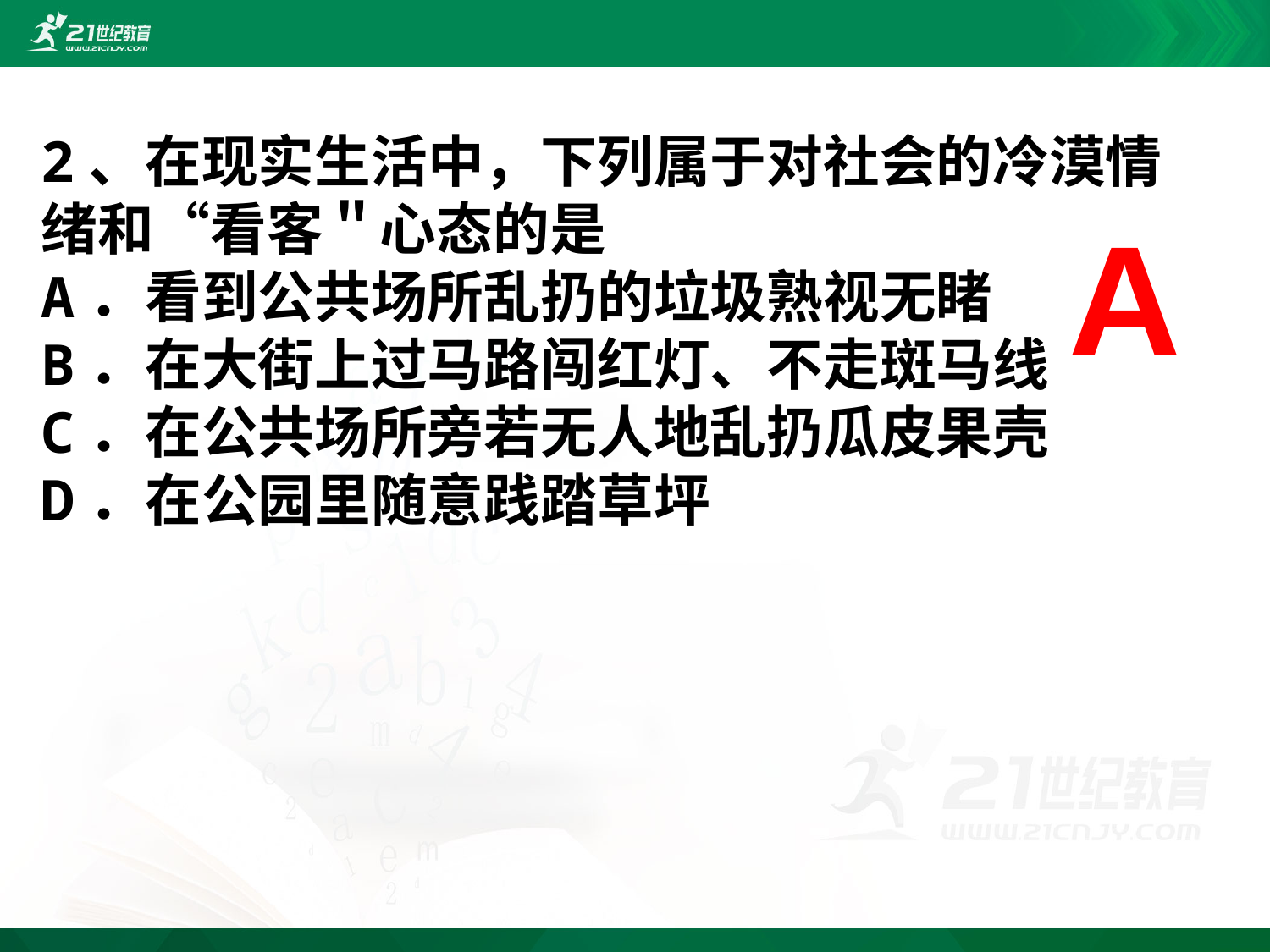

2、在现实生活中，下列属于对社会的冷漠情绪和“看客＂心态的是
A．看到公共场所乱扔的垃圾熟视无睹
B．在大街上过马路闯红灯、不走斑马线
C．在公共场所旁若无人地乱扔瓜皮果壳
D．在公园里随意践踏草坪

A